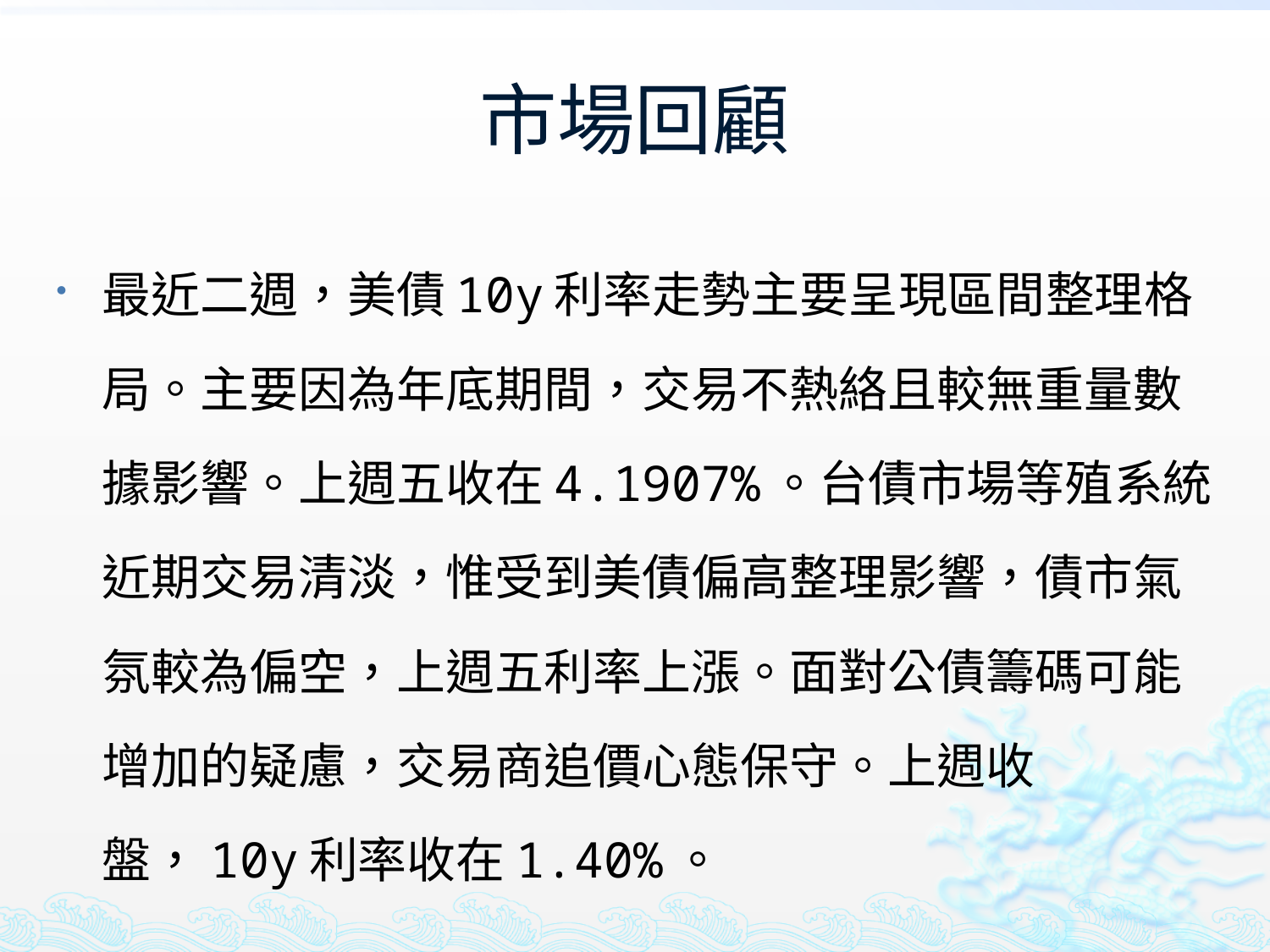

# 市場回顧
最近二週，美債10y利率走勢主要呈現區間整理格局。主要因為年底期間，交易不熱絡且較無重量數據影響。上週五收在4.1907%。台債市場等殖系統近期交易清淡，惟受到美債偏高整理影響，債市氣氛較為偏空，上週五利率上漲。面對公債籌碼可能增加的疑慮，交易商追價心態保守。上週收盤，10y利率收在1.40%。